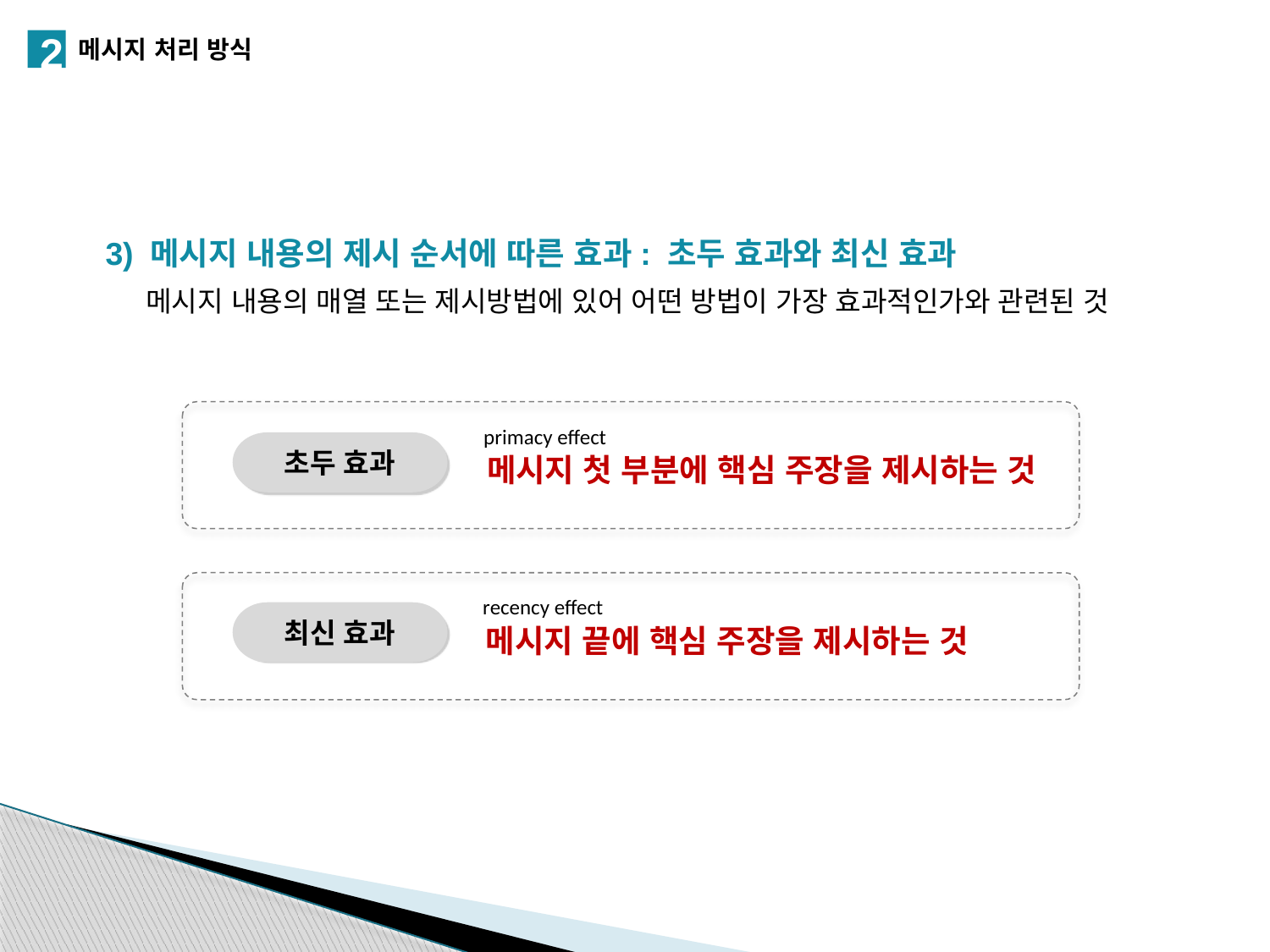

2
메시지 처리 방식

3) 메시지 내용의 제시 순서에 따른 효과: 초두 효과와 최신 효과
메시지 내용의 매열 또는 제시방법에 있어 어떤 방법이 가장 효과적인가와 관련된 것

primacy effect
초두 효과
메시지 첫 부분에 핵심 주장을 제시하는 것

recency effect
최신 효과
메시지 끝에 핵심 주장을 제시하는 것